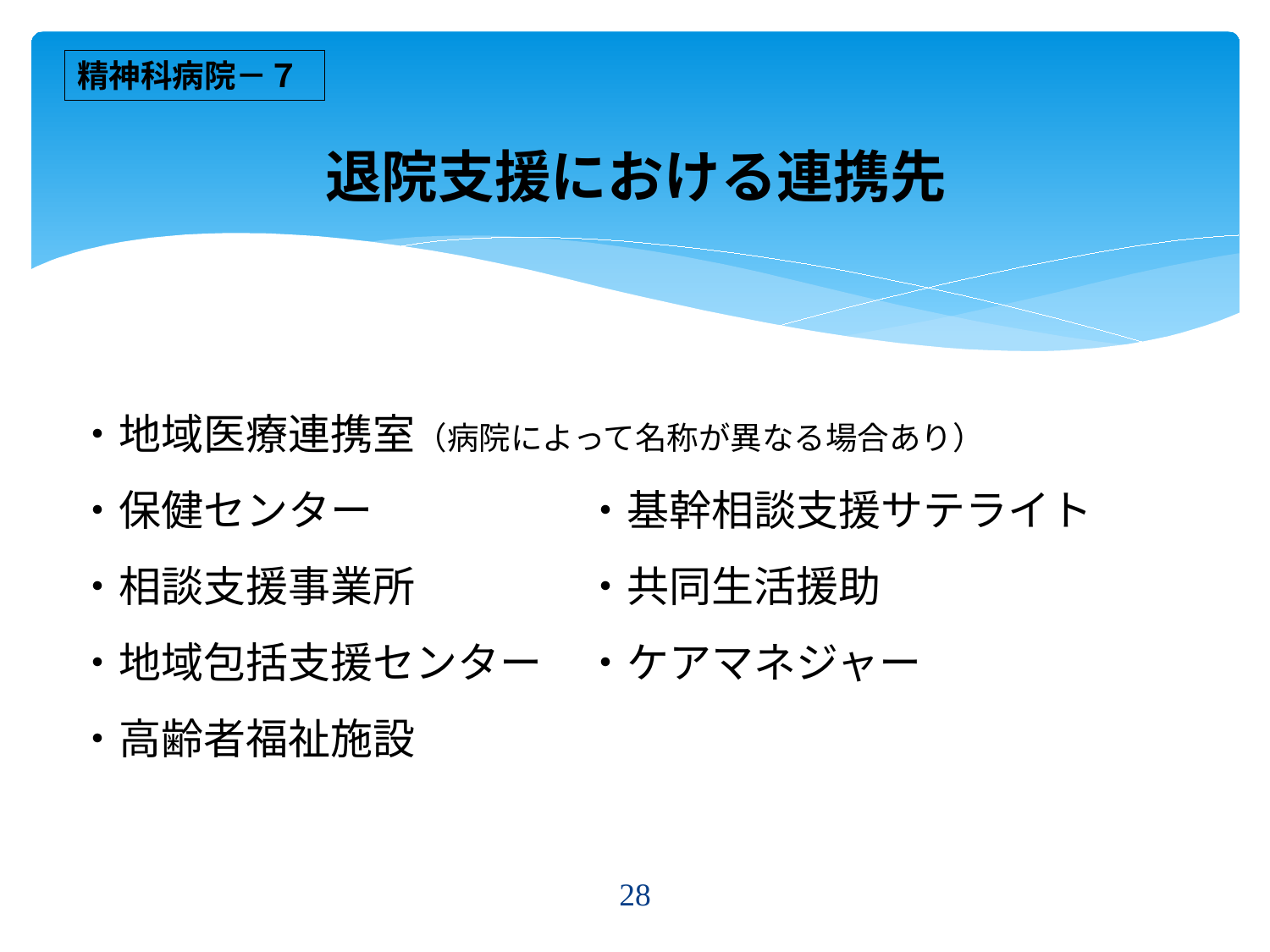

精神科病院－７
# 退院支援における連携先
・地域医療連携室（病院によって名称が異なる場合あり）
・保健センター　　　　　・基幹相談支援サテライト
・相談支援事業所　　　　・共同生活援助
・地域包括支援センター　・ケアマネジャー
・高齢者福祉施設
28